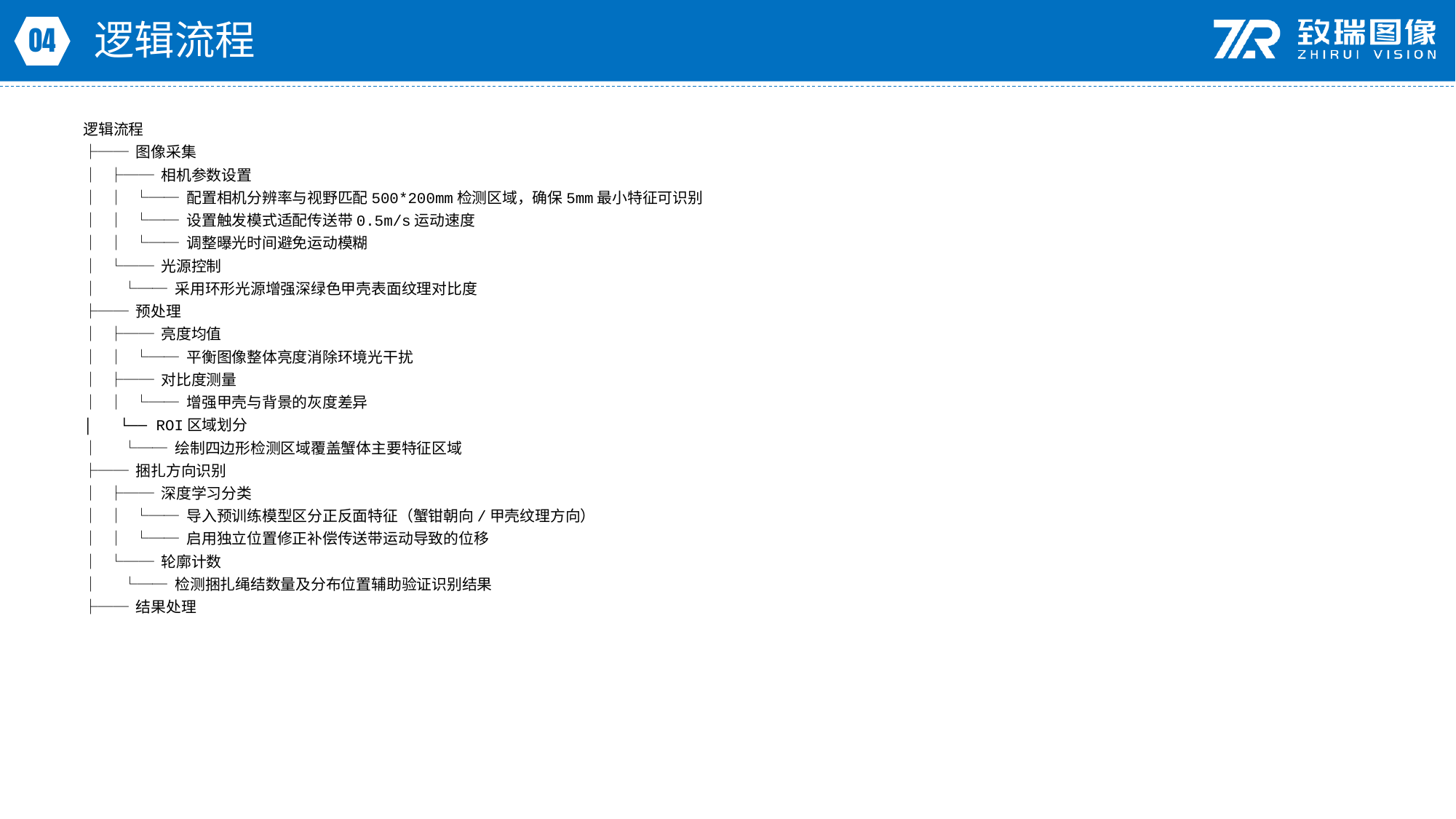

逻辑流程
04

逻辑流程
├── 图像采集
│   ├── 相机参数设置
│   │   └── 配置相机分辨率与视野匹配500*200mm检测区域，确保5mm最小特征可识别
│   │   └── 设置触发模式适配传送带0.5m/s运动速度
│   │   └── 调整曝光时间避免运动模糊
│   └── 光源控制
│       └── 采用环形光源增强深绿色甲壳表面纹理对比度
├── 预处理
│   ├── 亮度均值
│   │   └── 平衡图像整体亮度消除环境光干扰
│   ├── 对比度测量
│   │   └── 增强甲壳与背景的灰度差异
│   └── ROI区域划分
│       └── 绘制四边形检测区域覆盖蟹体主要特征区域
├── 捆扎方向识别
│   ├── 深度学习分类
│   │   └── 导入预训练模型区分正反面特征（蟹钳朝向/甲壳纹理方向）
│   │   └── 启用独立位置修正补偿传送带运动导致的位移
│   └── 轮廓计数
│       └── 检测捆扎绳结数量及分布位置辅助验证识别结果
├── 结果处理